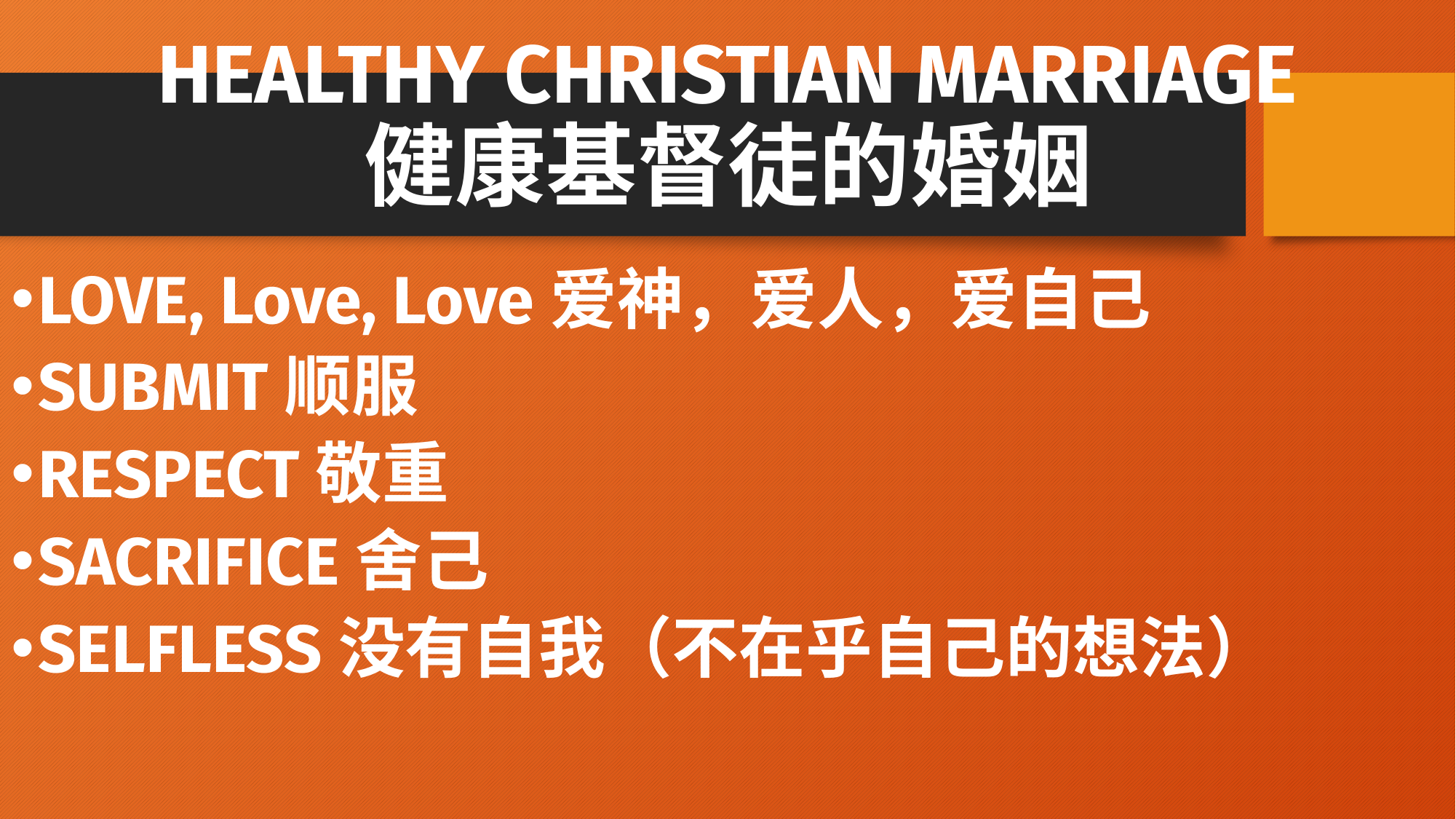

# HEALTHY CHRISTIAN MARRIAGE 健康基督徒的婚姻
LOVE, Love, Love爱神，爱人，爱自己
SUBMIT顺服
RESPECT敬重
SACRIFICE舍己
SELFLESS没有自我（不在乎自己的想法）